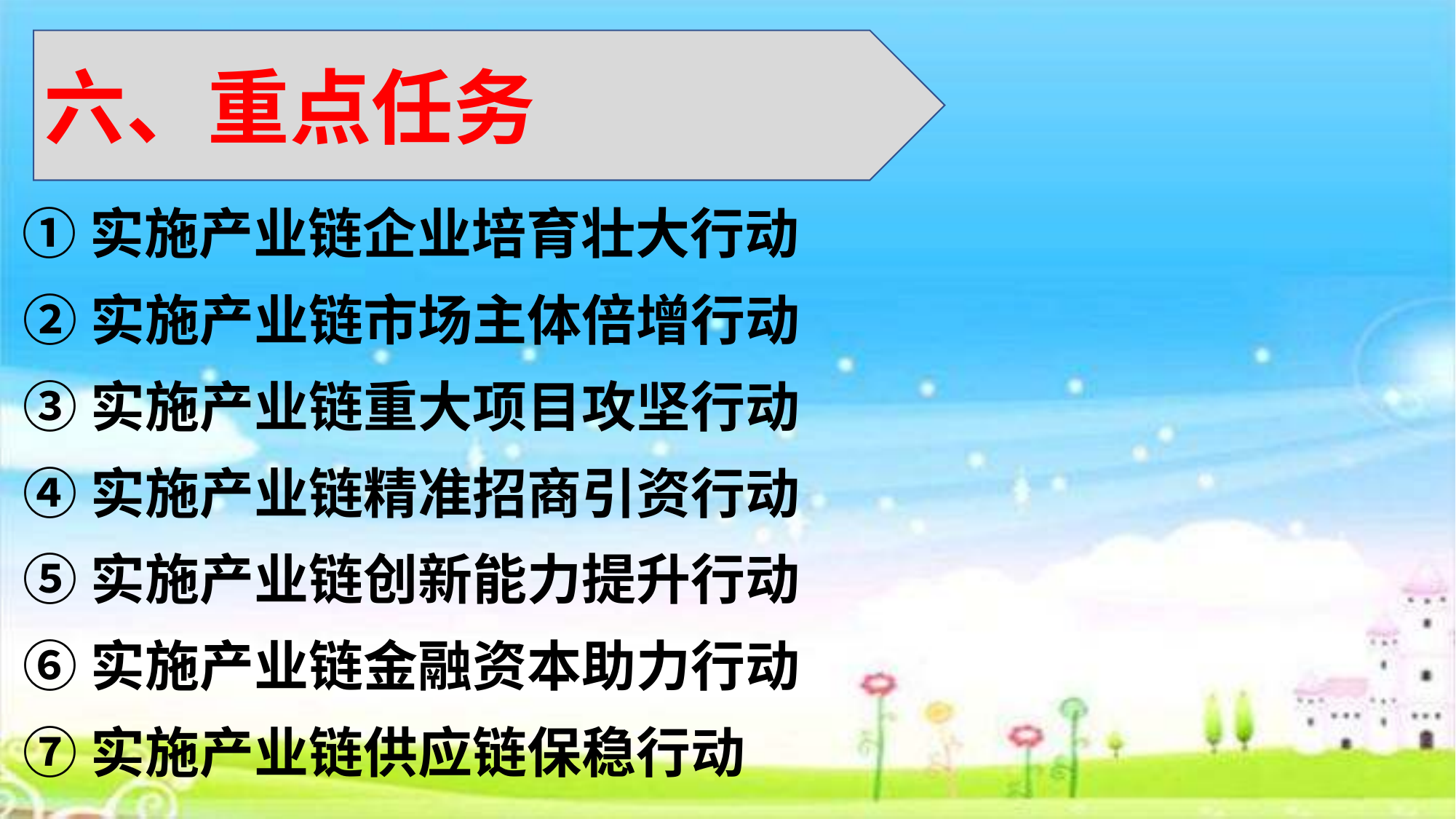

①实施产业链企业培育壮大行动
 ②实施产业链市场主体倍增行动
 ③实施产业链重大项目攻坚行动
 ④实施产业链精准招商引资行动
 ⑤实施产业链创新能力提升行动
 ⑥实施产业链金融资本助力行动
 ⑦实施产业链供应链保稳行动
六、重点任务